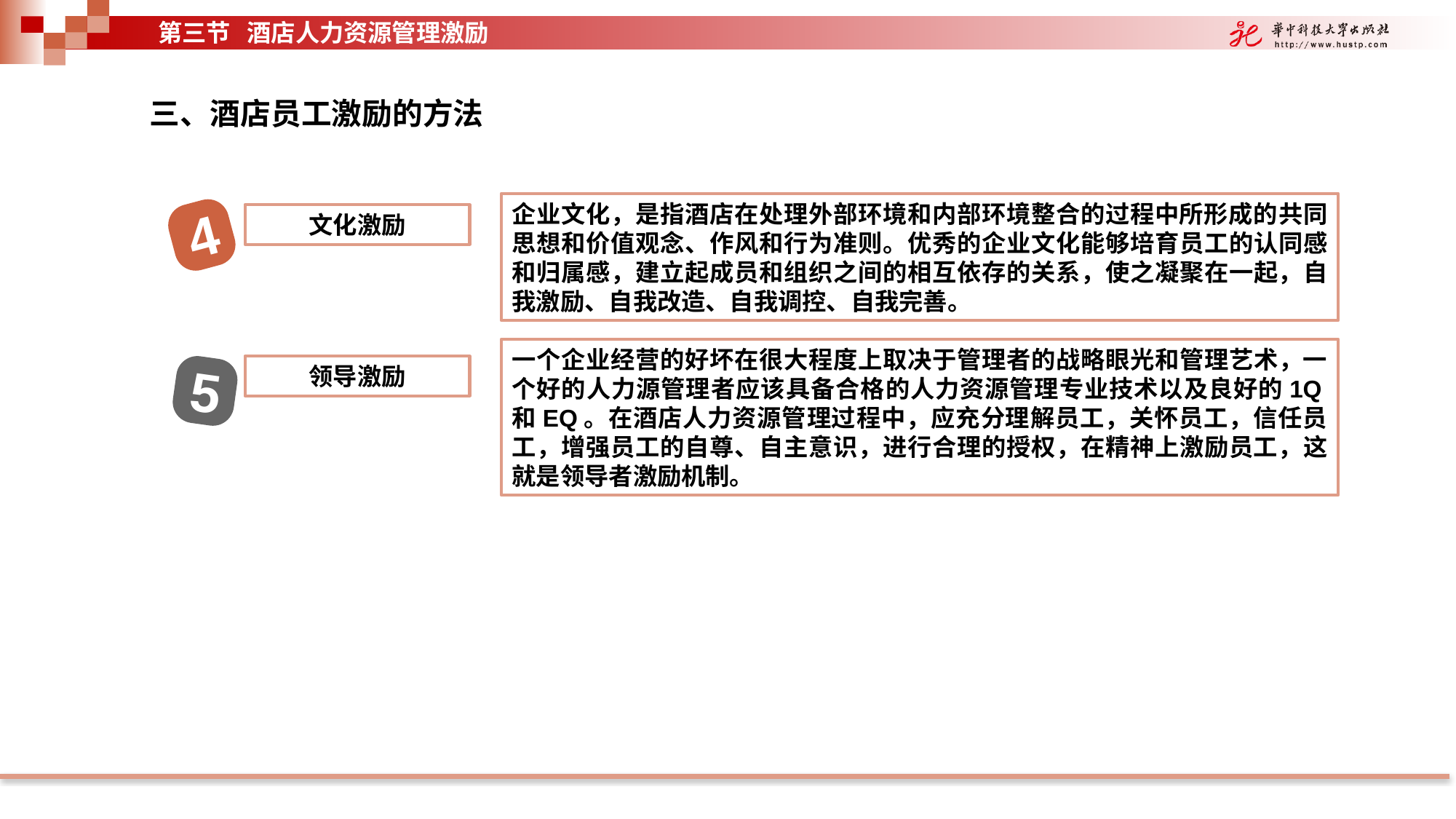

第三节   酒店人力资源管理激励
三、酒店员工激励的方法
企业文化，是指酒店在处理外部环境和内部环境整合的过程中所形成的共同思想和价值观念、作风和行为准则。优秀的企业文化能够培育员工的认同感和归属感，建立起成员和组织之间的相互依存的关系，使之凝聚在一起，自我激励、自我改造、自我调控、自我完善。
4
5
文化激励
领导激励
一个企业经营的好坏在很大程度上取决于管理者的战略眼光和管理艺术，一个好的人力源管理者应该具备合格的人力资源管理专业技术以及良好的1Q和EQ。在酒店人力资源管理过程中，应充分理解员工，关怀员工，信任员工，增强员工的自尊、自主意识，进行合理的授权，在精神上激励员工，这就是领导者激励机制。